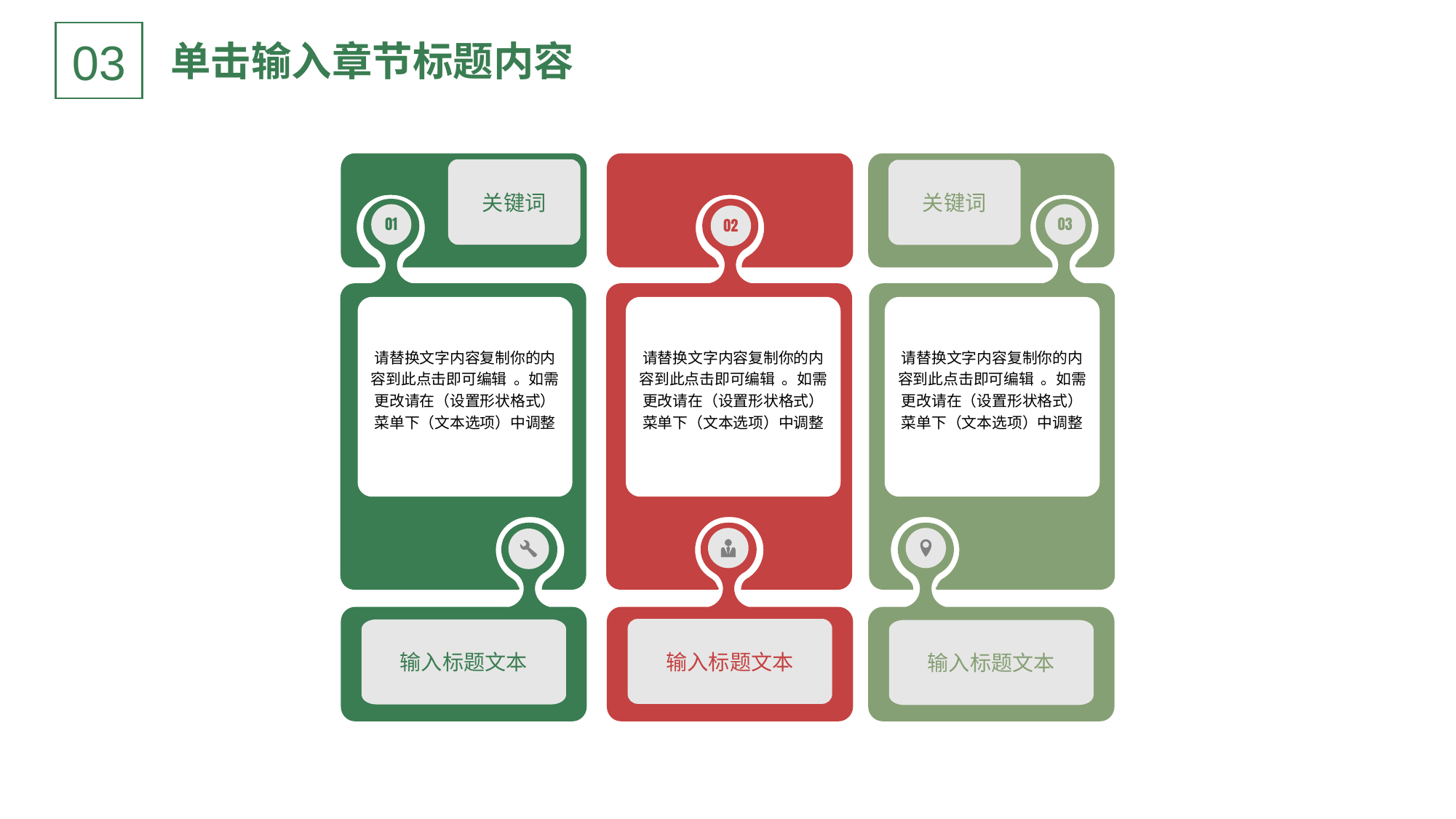

关键词

01

请替换文字内容复制你的内容到此点击即可编辑  。如需更改请在（设置形状格式）菜单下（文本选项）中调整

输入标题文本

02

请替换文字内容复制你的内容到此点击即可编辑  。如需更改请在（设置形状格式）菜单下（文本选项）中调整

输入标题文本

关键词

03

请替换文字内容复制你的内容到此点击即可编辑  。如需更改请在（设置形状格式）菜单下（文本选项）中调整

输入标题文本